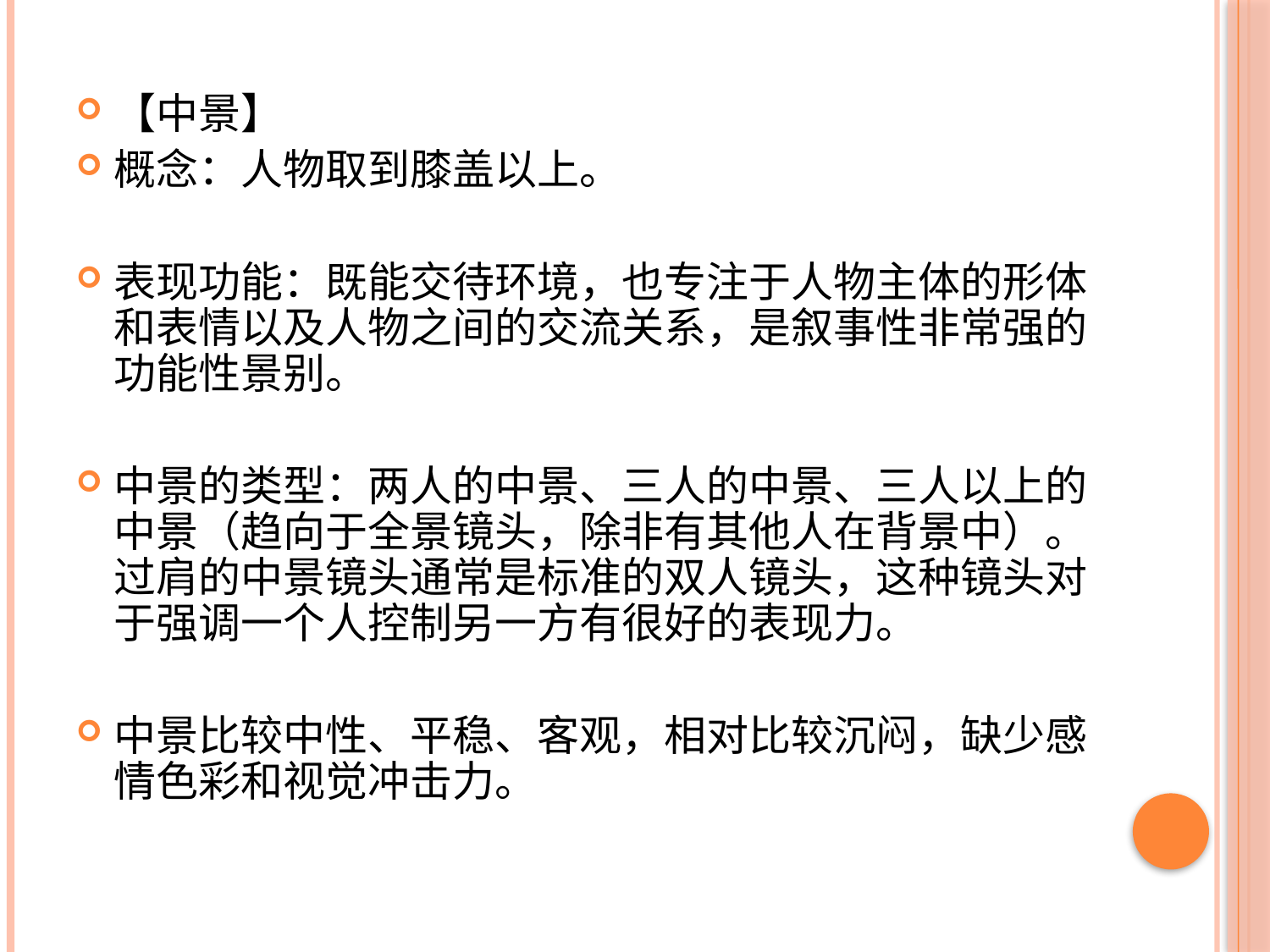

#
【中景】
概念：人物取到膝盖以上。

表现功能：既能交待环境，也专注于人物主体的形体和表情以及人物之间的交流关系，是叙事性非常强的功能性景别。

中景的类型：两人的中景、三人的中景、三人以上的中景（趋向于全景镜头，除非有其他人在背景中）。过肩的中景镜头通常是标准的双人镜头，这种镜头对于强调一个人控制另一方有很好的表现力。

中景比较中性、平稳、客观，相对比较沉闷，缺少感情色彩和视觉冲击力。